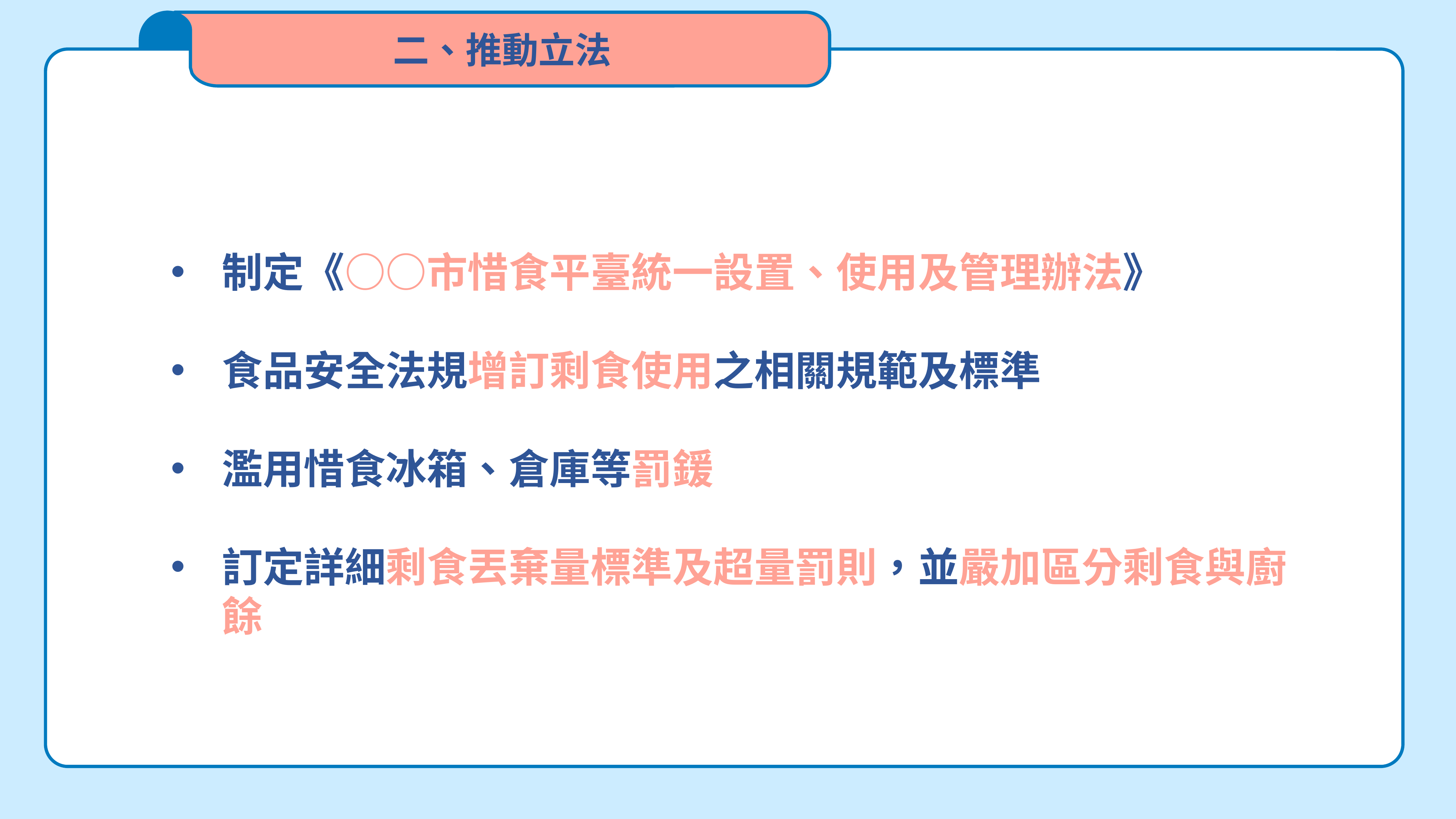

二、推動立法

制定《○○市惜食平臺統一設置、使用及管理辦法》

食品安全法規增訂剩食使用之相關規範及標準

濫用惜食冰箱、倉庫等罰鍰

訂定詳細剩食丟棄量標準及超量罰則，並嚴加區分剩食與廚餘